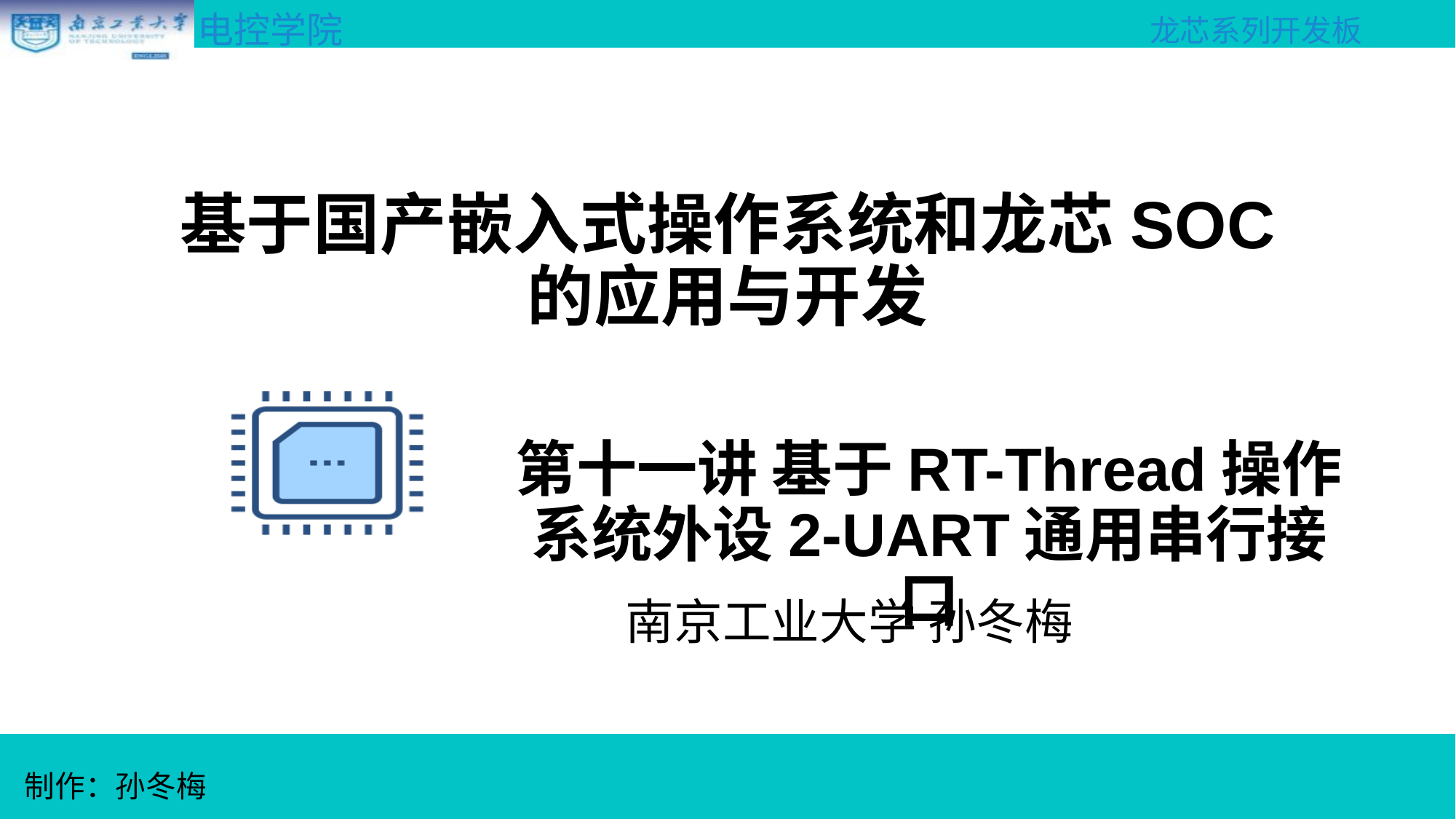

基于国产嵌入式操作系统和龙芯SOC
的应用与开发
第十一讲 基于RT-Thread操作系统外设2-UART通用串行接口
南京工业大学 孙冬梅